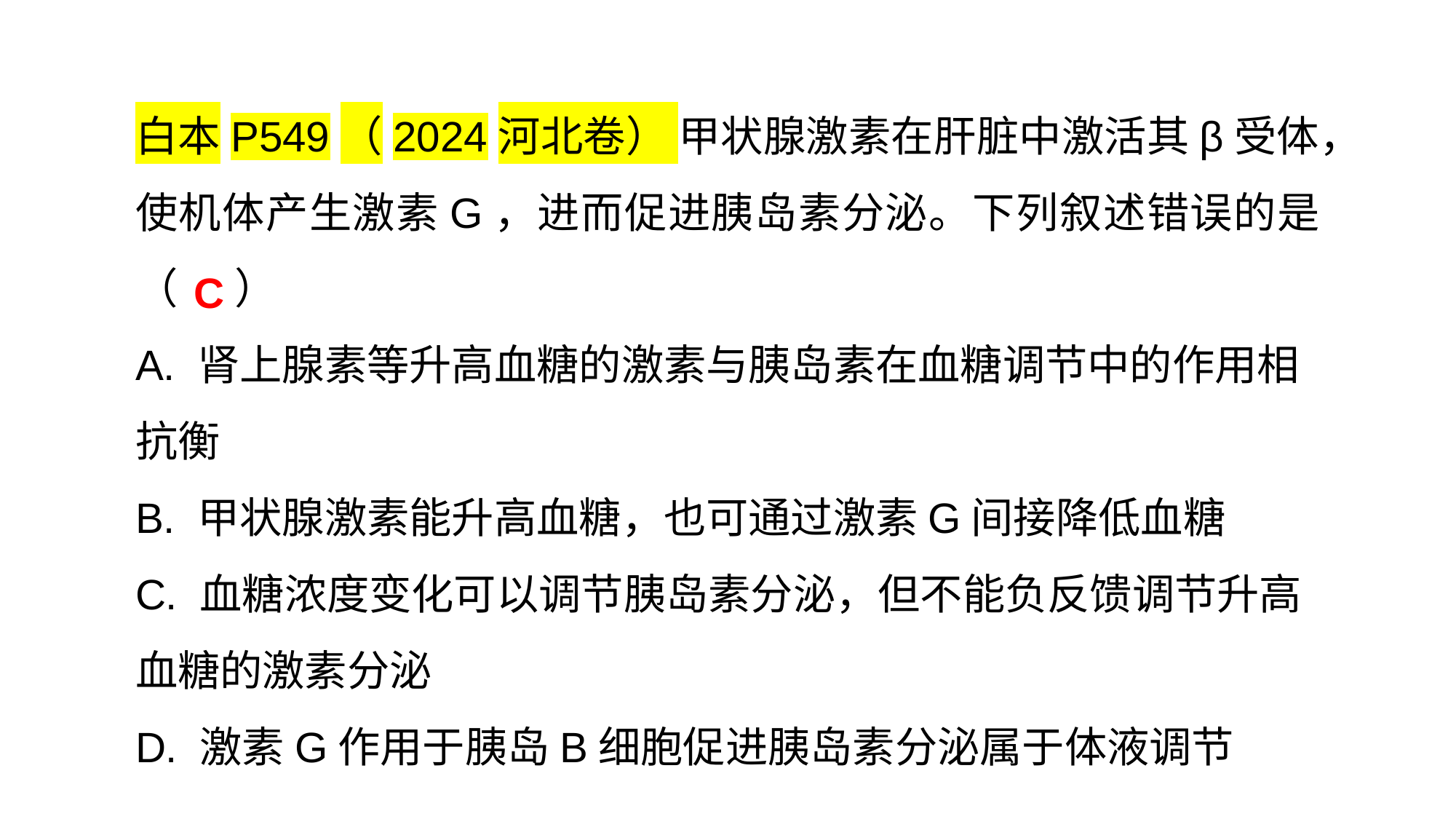

白本P549（2024河北卷） 甲状腺激素在肝脏中激活其β受体，使机体产生激素G，进而促进胰岛素分泌。下列叙述错误的是（      ）
A. 肾上腺素等升高血糖的激素与胰岛素在血糖调节中的作用相抗衡
B. 甲状腺激素能升高血糖，也可通过激素G间接降低血糖
C. 血糖浓度变化可以调节胰岛素分泌，但不能负反馈调节升高血糖的激素分泌
D. 激素G作用于胰岛B细胞促进胰岛素分泌属于体液调节
C